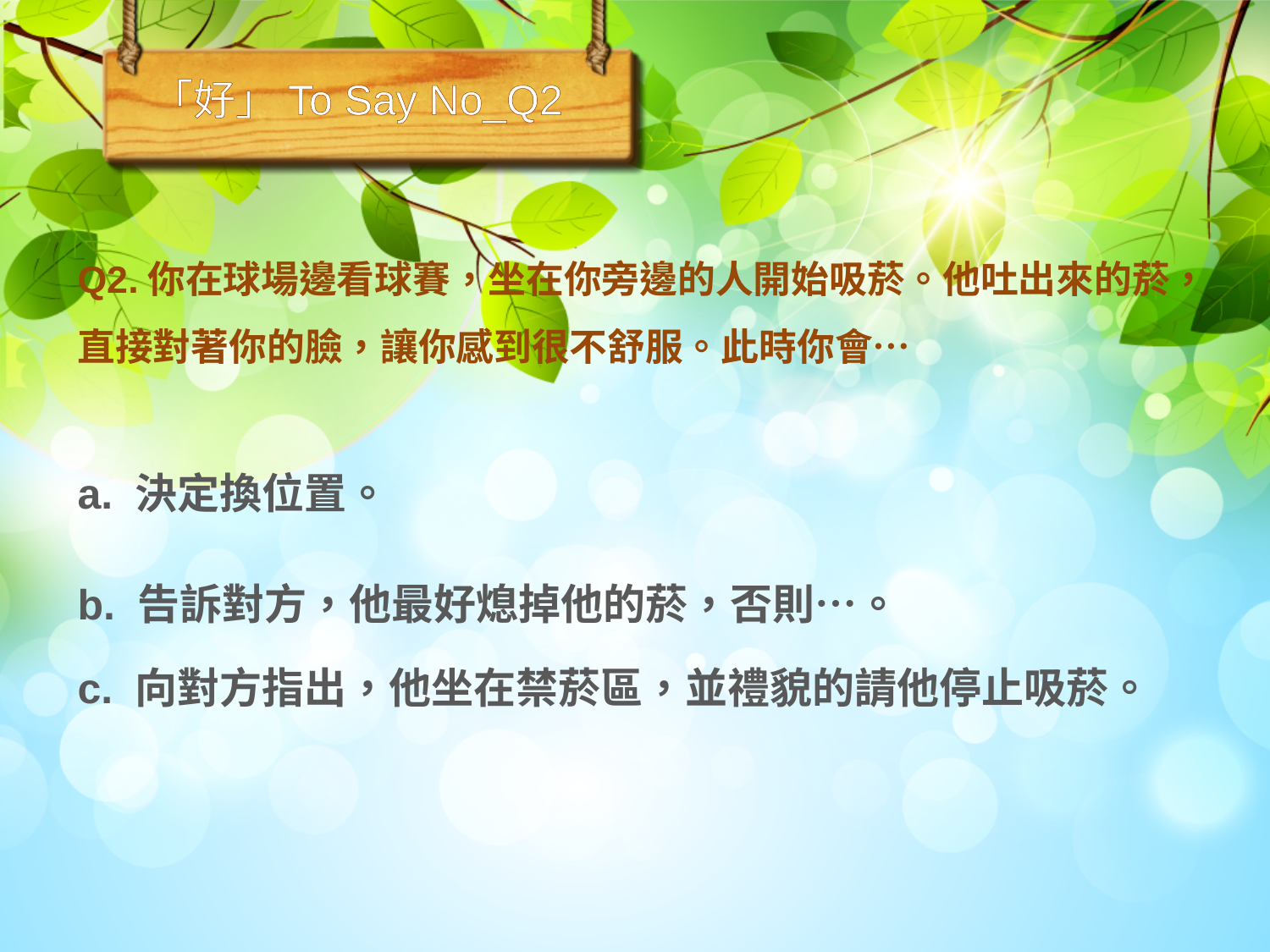

「好」To Say No_Q2
Q2.你在球場邊看球賽，坐在你旁邊的人開始吸菸。他吐出來的菸，直接對著你的臉，讓你感到很不舒服。此時你會…

a. 決定換位置。
b. 告訴對方，他最好熄掉他的菸，否則…。
c. 向對方指出，他坐在禁菸區，並禮貌的請他停止吸菸。